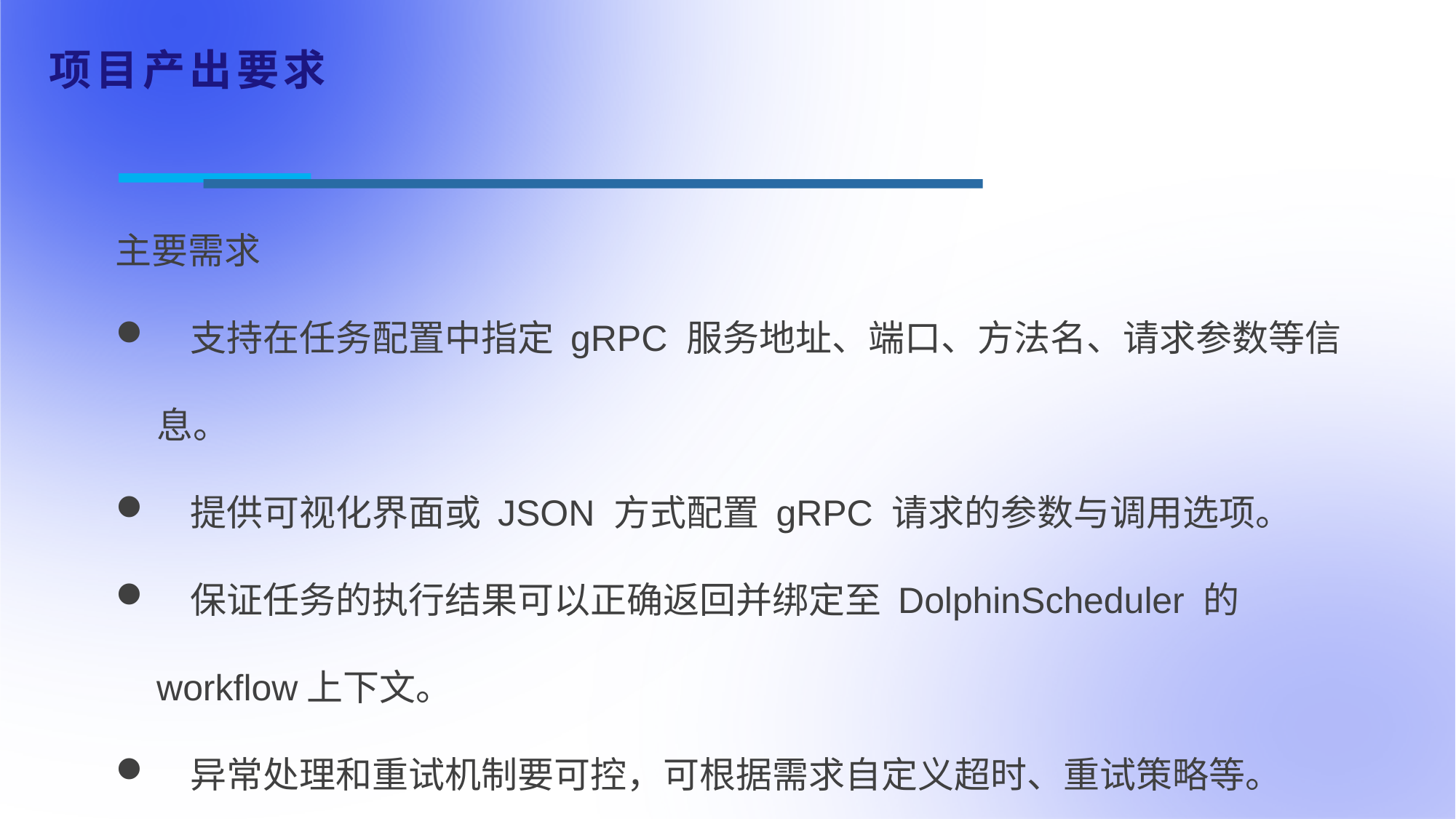

项目产出要求

主要需求
   支持在任务配置中指定 gRPC 服务地址、端口、方法名、请求参数等信息。
   提供可视化界面或 JSON 方式配置 gRPC 请求的参数与调用选项。
   保证任务的执行结果可以正确返回并绑定至 DolphinScheduler 的workflow上下文。
   异常处理和重试机制要可控，可根据需求自定义超时、重试策略等。